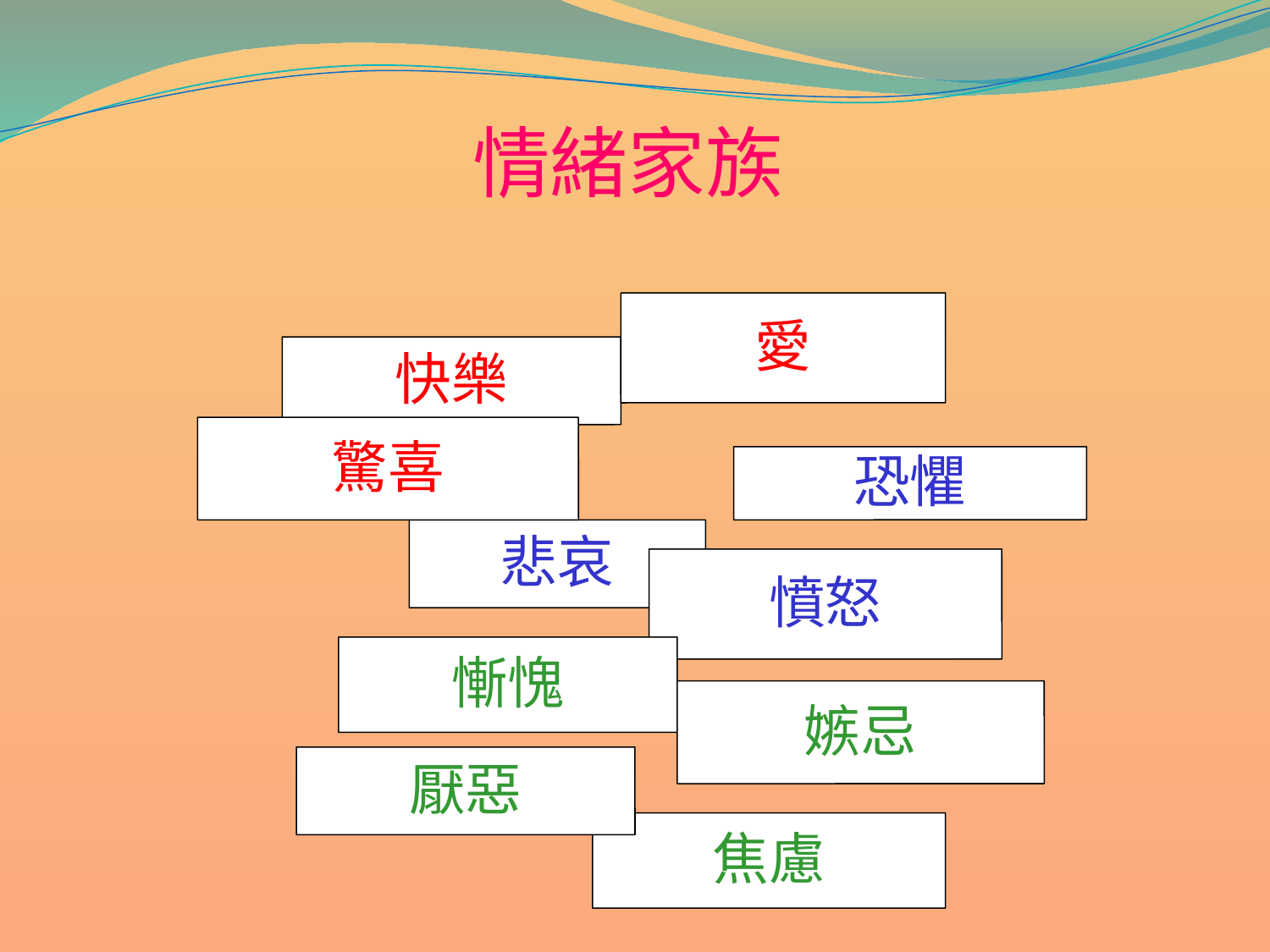

情緒家族

愛

快樂

驚喜

恐懼

悲哀

憤怒

慚愧

嫉忌

厭惡

焦慮